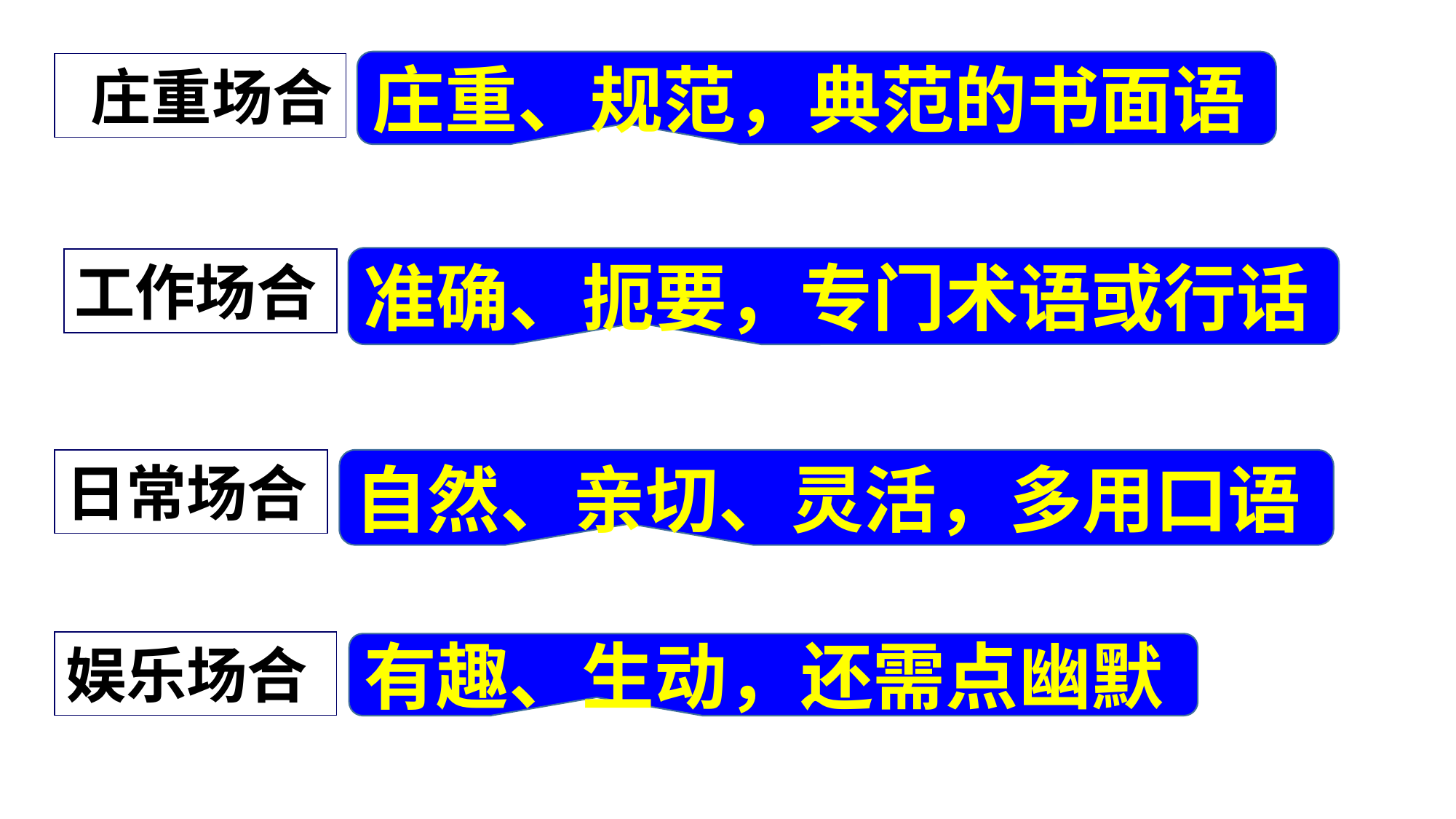

庄重、规范，典范的书面语
 庄重场合
工作场合
日常场合
娱乐场合
准确、扼要，专门术语或行话
自然、亲切、灵活，多用口语

有趣、生动，还需点幽默